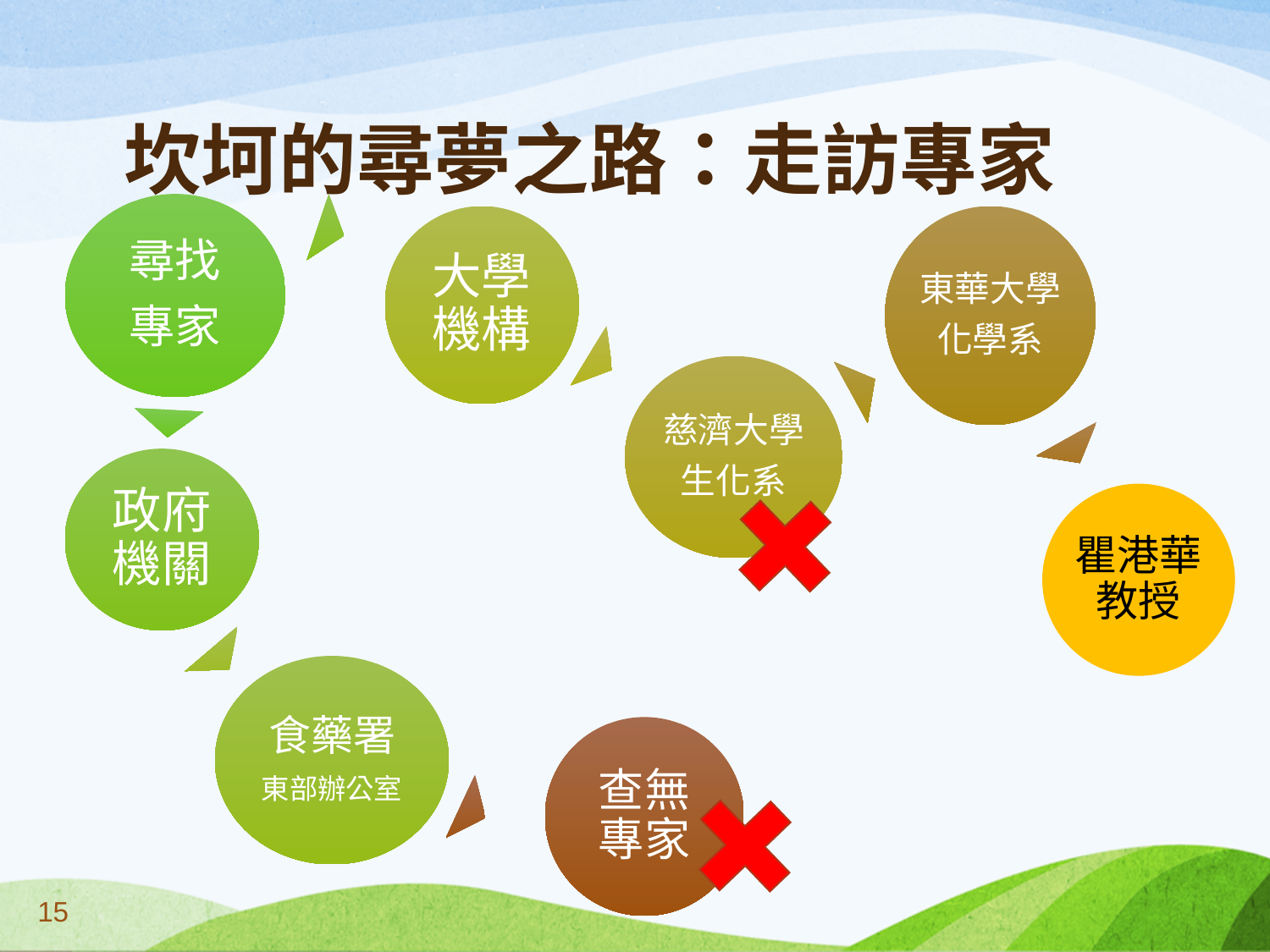

# 坎坷的尋夢之路：走訪專家
尋找
專家
政府機關
食藥署
東部辦公室
大學 機構
慈濟大學
生化系
東華大學
化學系
瞿港華教授
查無專家

15